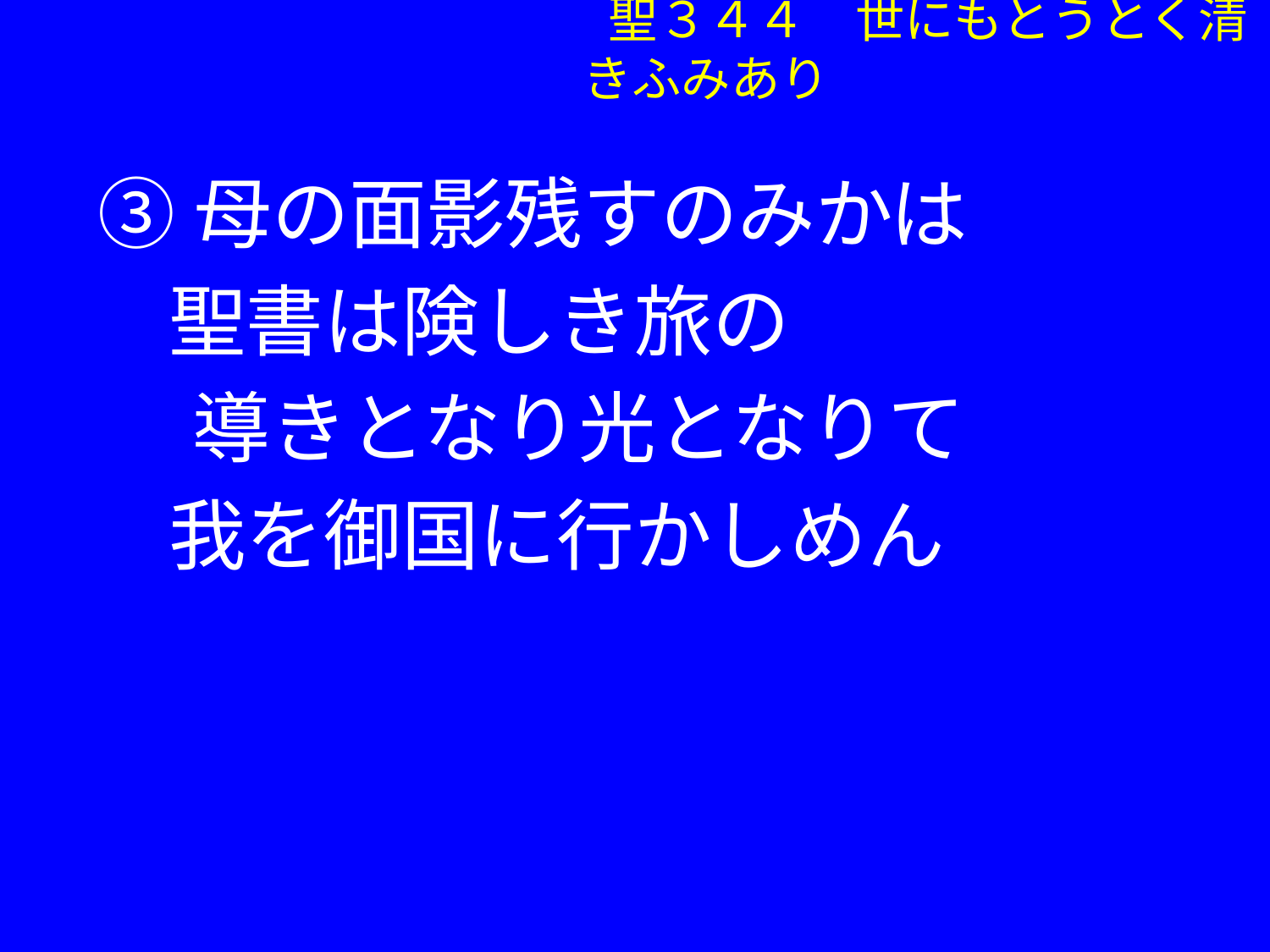

聖３４４　世にもとうとく清きふみあり
③母の面影残すのみかは
   聖書は険しき旅の
　 導きとなり光となりて
   我を御国に行かしめん